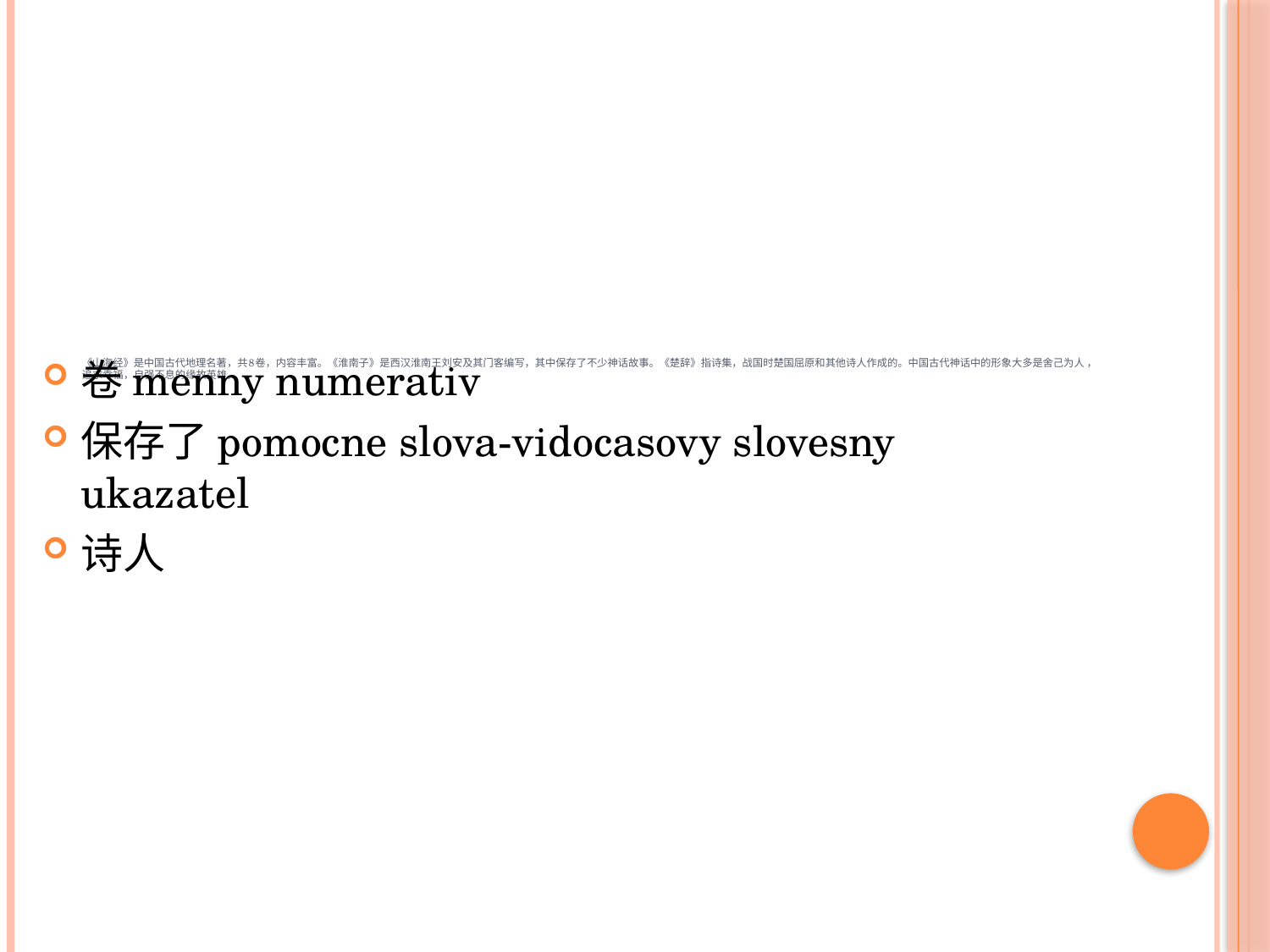

卷menny numerativ
保存了pomocne slova-vidocasovy slovesny ukazatel
诗人
# 《山海经》是中国古代地理名著，共8卷，内容丰富。《淮南子》是西汉淮南王刘安及其门客编写，其中保存了不少神话故事。《楚辞》指诗集，战国时楚国屈原和其他诗人作成的。中国古代神话中的形象大多是舍己为人 ，追求幸福，自强不息的缘故英雄。